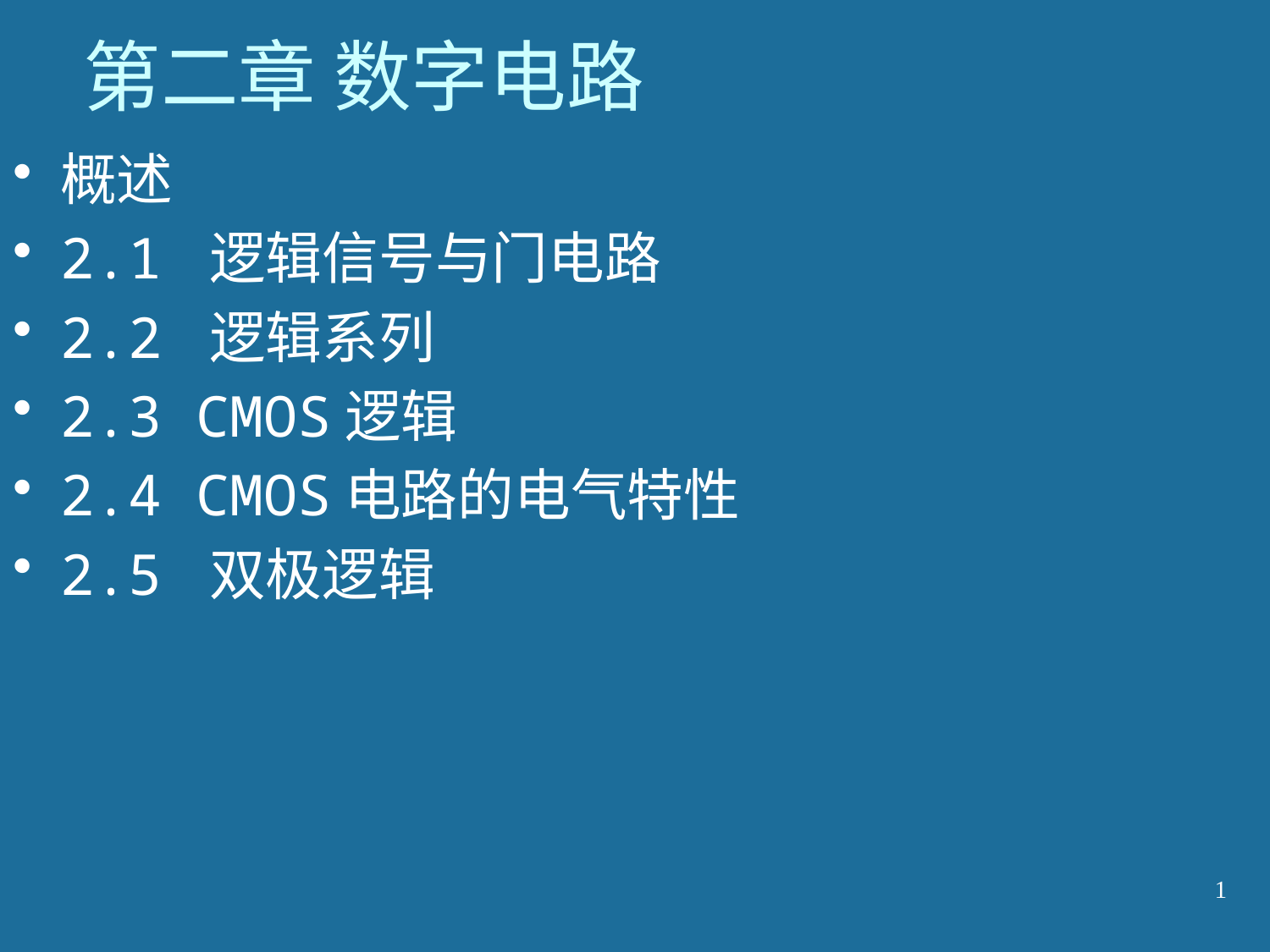

# 第二章 数字电路
概述
2.1 逻辑信号与门电路
2.2 逻辑系列
2.3 CMOS逻辑
2.4 CMOS电路的电气特性
2.5 双极逻辑

1